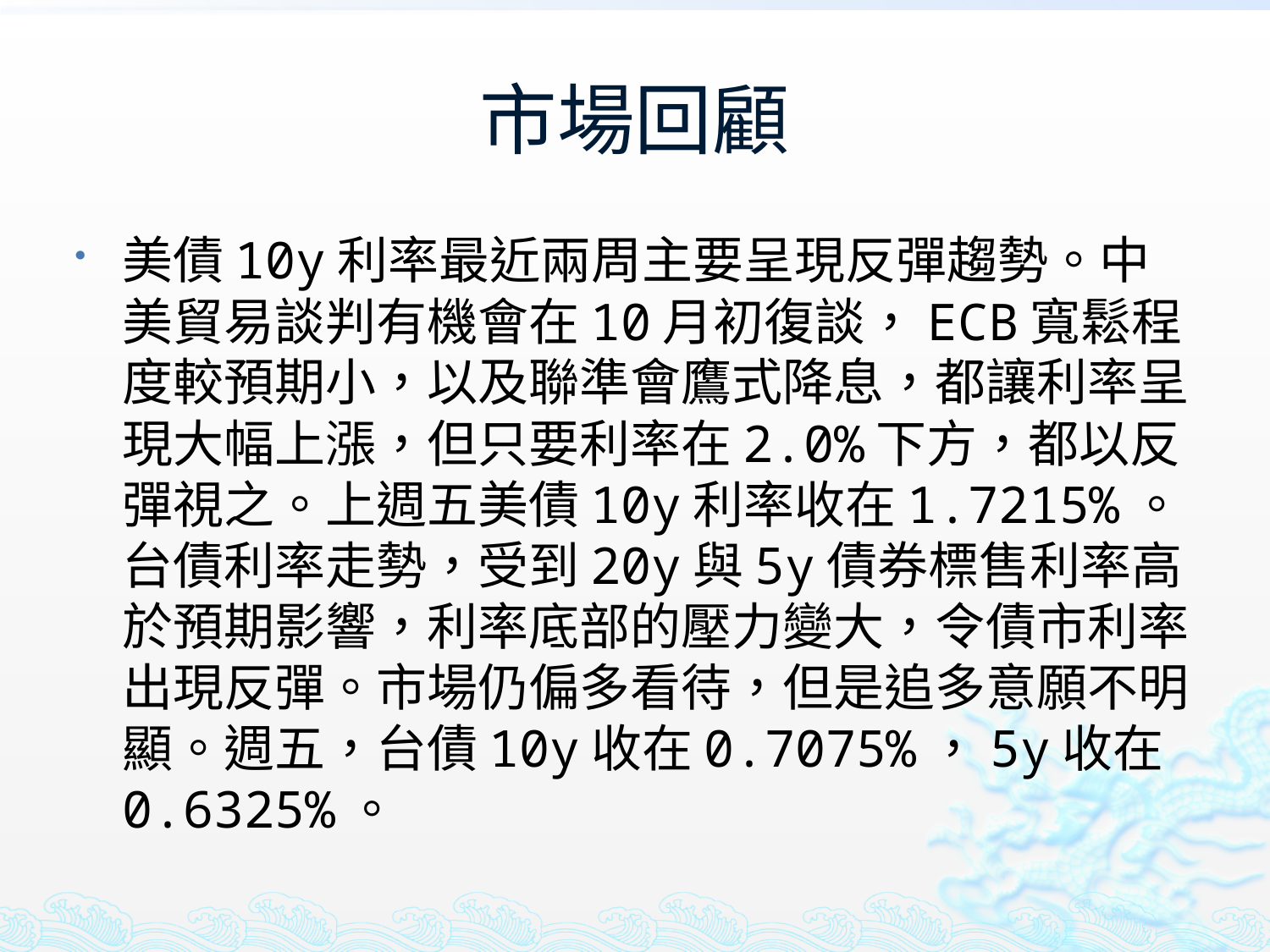

# 市場回顧
美債10y利率最近兩周主要呈現反彈趨勢。中美貿易談判有機會在10月初復談，ECB寬鬆程度較預期小，以及聯準會鷹式降息，都讓利率呈現大幅上漲，但只要利率在2.0%下方，都以反彈視之。上週五美債10y利率收在1.7215%。台債利率走勢，受到20y與5y債券標售利率高於預期影響，利率底部的壓力變大，令債市利率出現反彈。市場仍偏多看待，但是追多意願不明顯。週五，台債10y收在0.7075%，5y收在0.6325%。